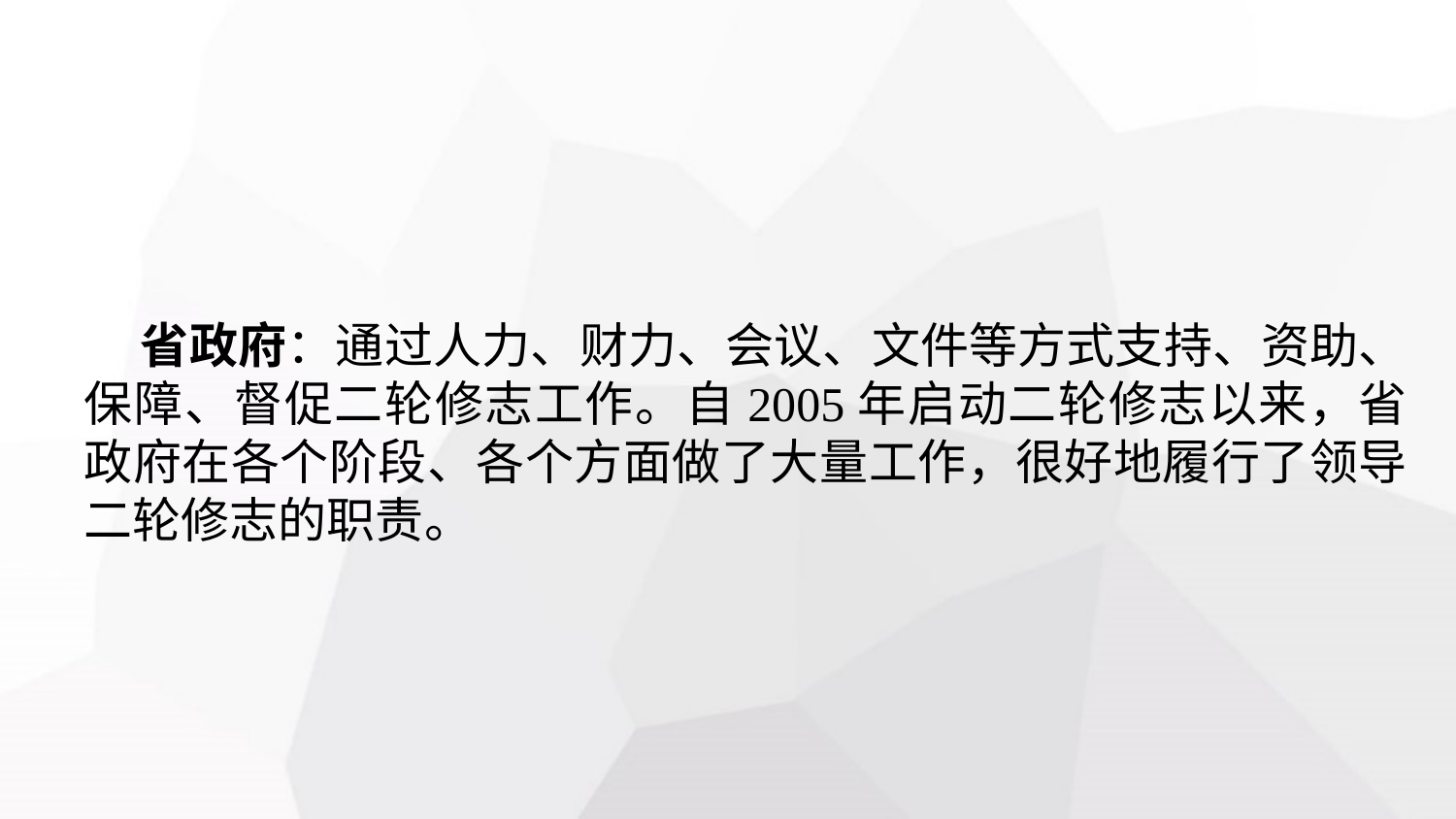

省政府：通过人力、财力、会议、文件等方式支持、资助、保障、督促二轮修志工作。自2005年启动二轮修志以来，省政府在各个阶段、各个方面做了大量工作，很好地履行了领导二轮修志的职责。